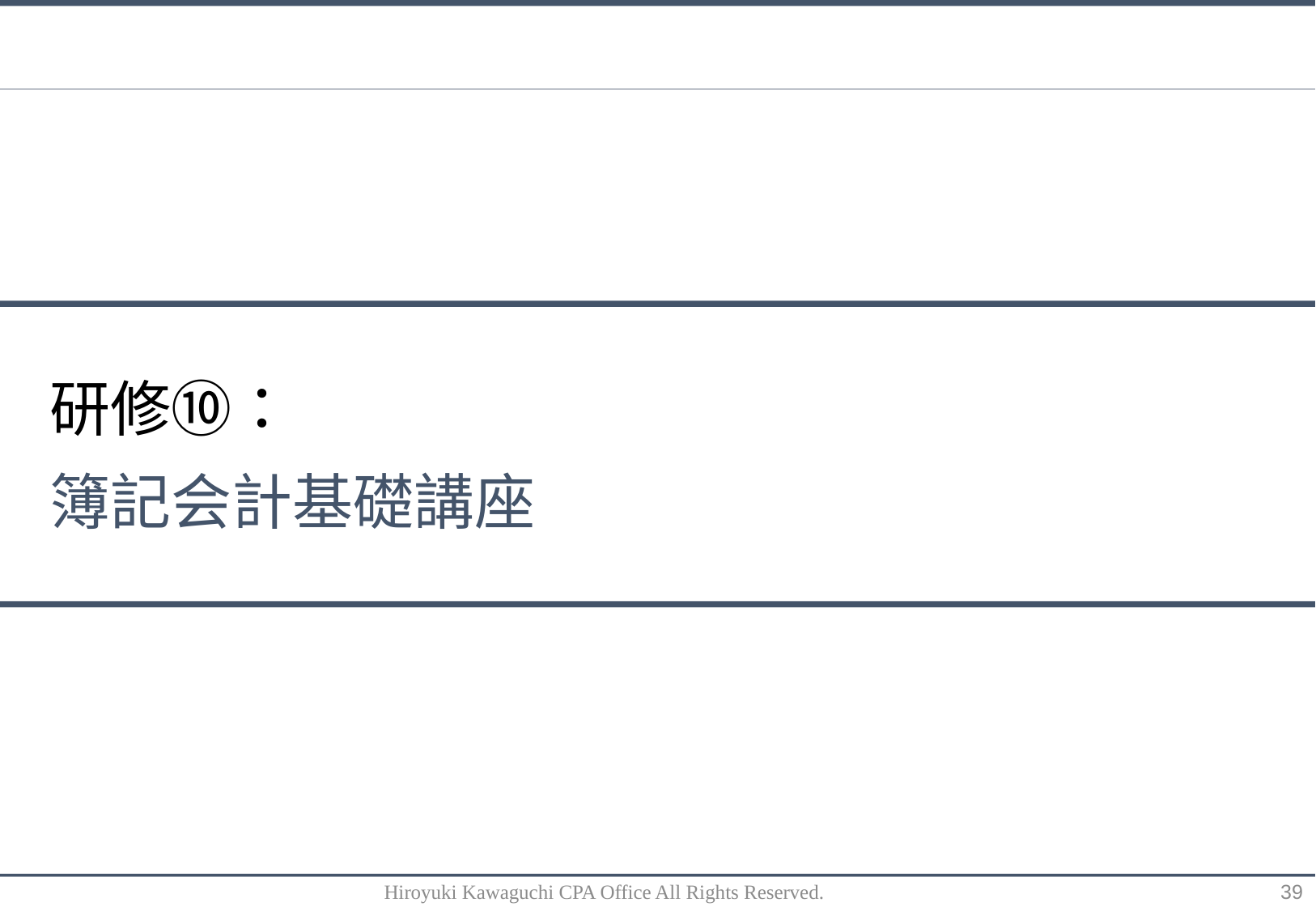

研修⑩：
簿記会計基礎講座
Hiroyuki Kawaguchi CPA Office All Rights Reserved.
39